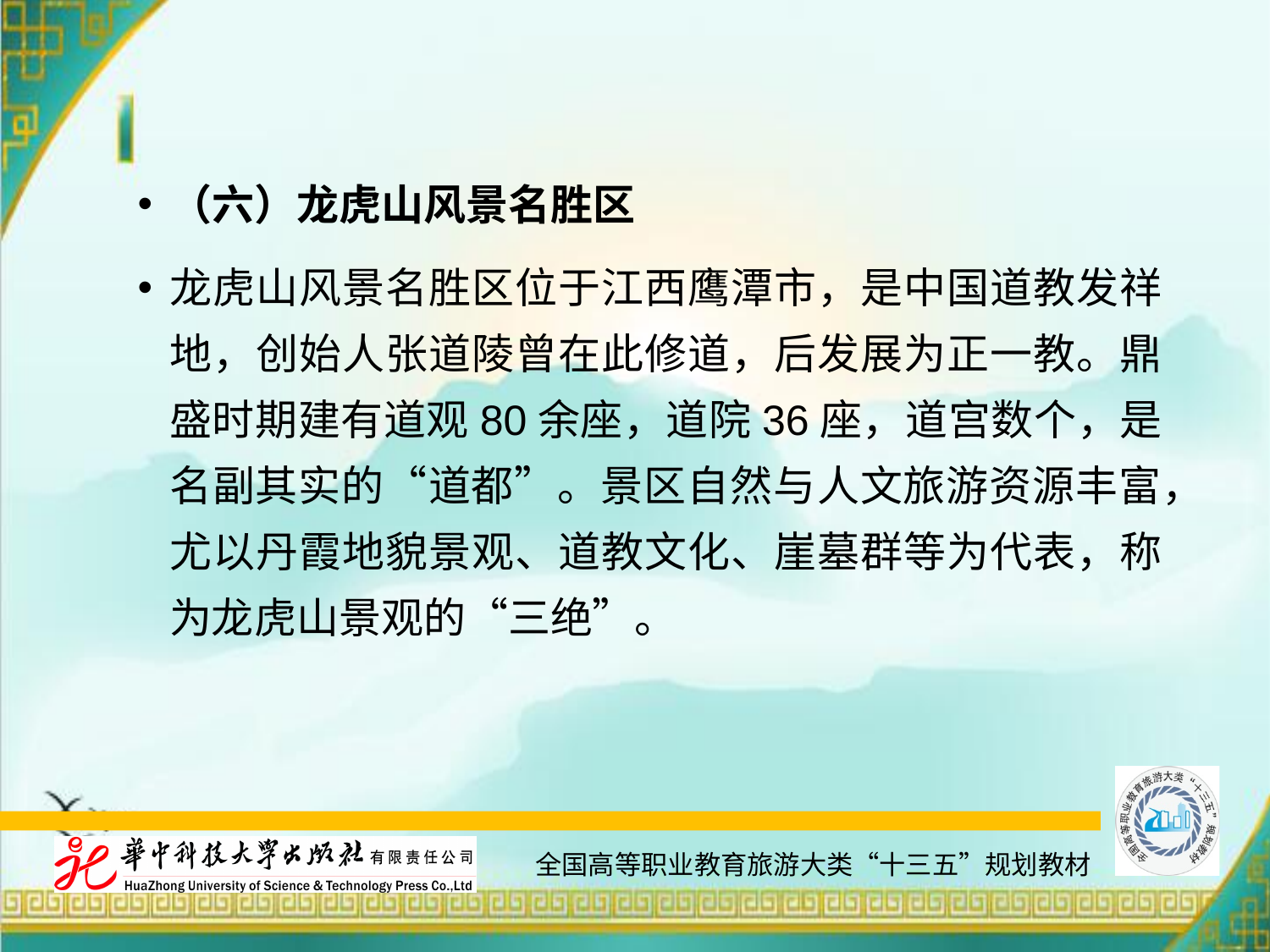

#
（六）龙虎山风景名胜区
龙虎山风景名胜区位于江西鹰潭市，是中国道教发祥地，创始人张道陵曾在此修道，后发展为正一教。鼎盛时期建有道观80余座，道院36座，道宫数个，是名副其实的“道都”。景区自然与人文旅游资源丰富，尤以丹霞地貌景观、道教文化、崖墓群等为代表，称为龙虎山景观的“三绝”。